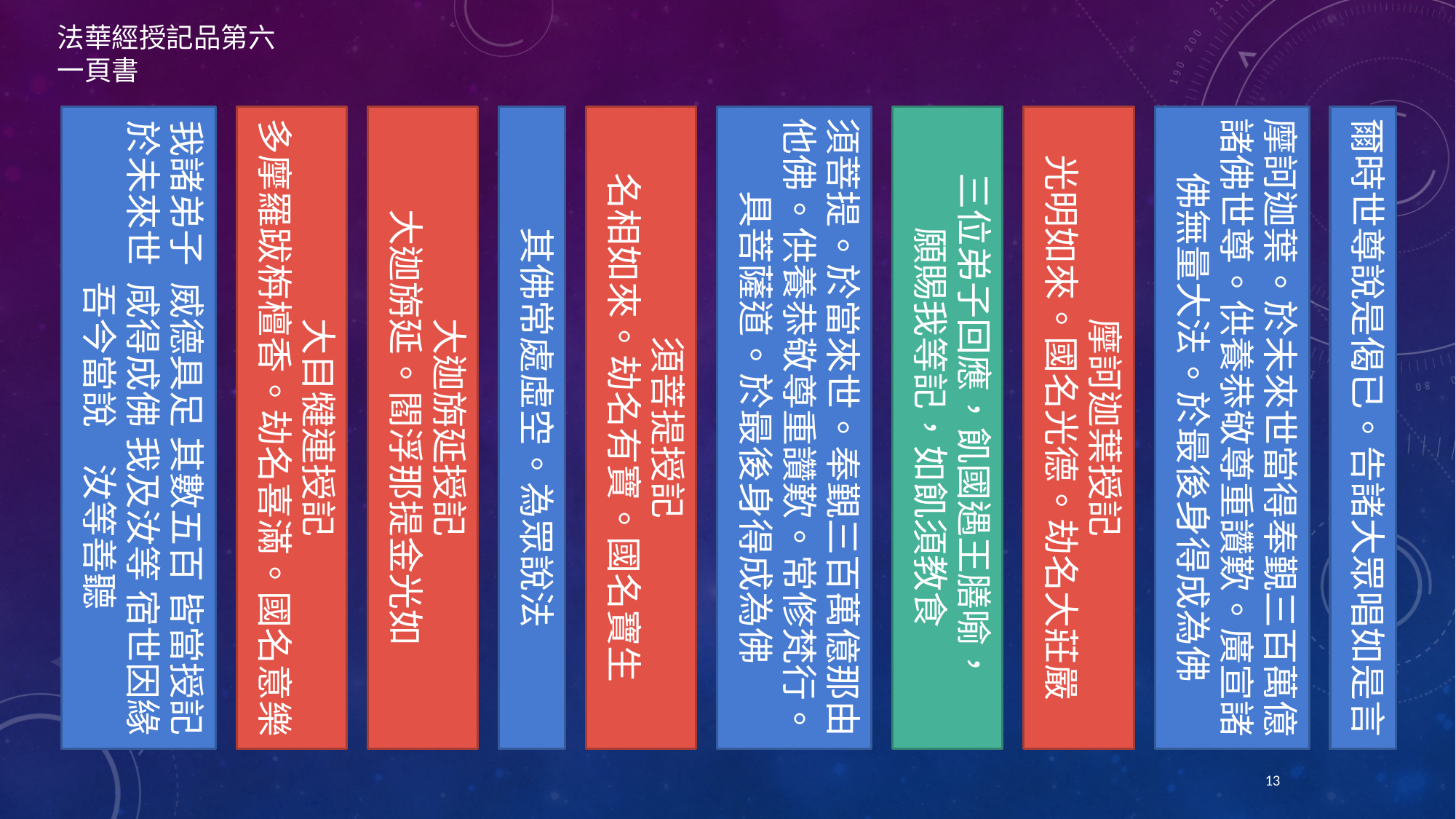

法華經授記品第六
一頁書
我諸弟子  威德具足 其數五百 皆當授記於未來世  咸得成佛 我及汝等 宿世因緣　吾今當說　汝等善聽
大目犍連授記
多摩羅跋栴檀香。劫名喜滿。國名意樂
大迦旃延授記
大迦旃延。閻浮那提金光如
其佛常處虛空。為眾說法
須菩提授記
名相如來。劫名有寶。國名寶生
須菩提。於當來世。奉覲三百萬億那由他佛。供養恭敬尊重讚歎。常修梵行。具菩薩道。於最後身得成為佛
三位弟子回應，飢國遇王膳喻，
願賜我等記，如飢須教食
摩訶迦葉授記
光明如來。國名光德。劫名大莊嚴
摩訶迦葉。於未來世當得奉覲三百萬億諸佛世尊。供養恭敬尊重讚歎。廣宣諸佛無量大法。於最後身得成為佛
爾時世尊說是偈已。告諸大眾唱如是言
13